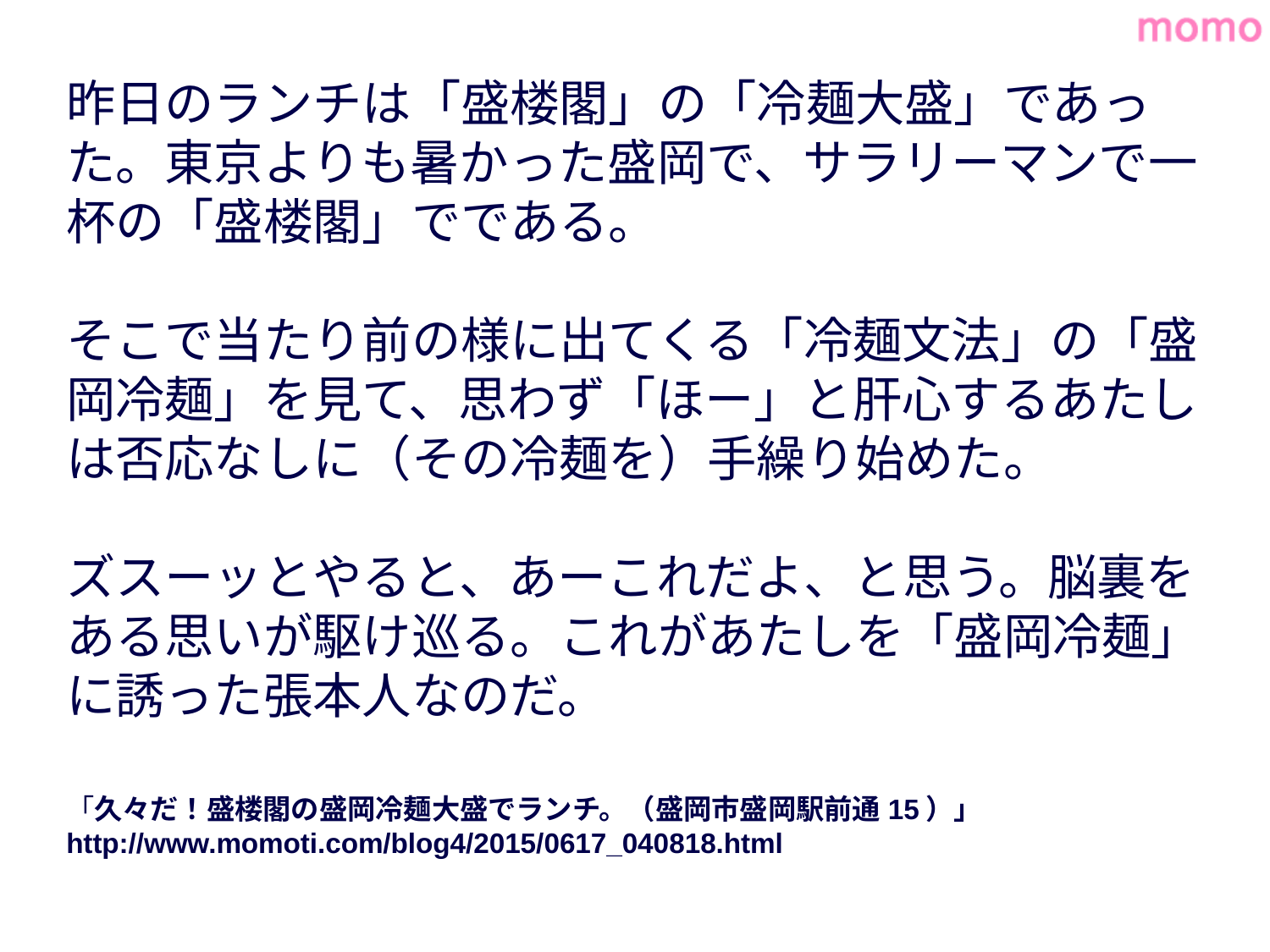

# 昨日のランチは「盛楼閣」の「冷麺大盛」であった。東京よりも暑かった盛岡で、サラリーマンで一杯の「盛楼閣」でである。 そこで当たり前の様に出てくる「冷麺文法」の「盛岡冷麺」を見て、思わず「ほー」と肝心するあたしは否応なしに（その冷麺を）手繰り始めた。 ズスーッとやると、あーこれだよ、と思う。脳裏をある思いが駆け巡る。これがあたしを「盛岡冷麺」に誘った張本人なのだ。 「久々だ！盛楼閣の盛岡冷麺大盛でランチ。（盛岡市盛岡駅前通15）」 http://www.momoti.com/blog4/2015/0617_040818.html